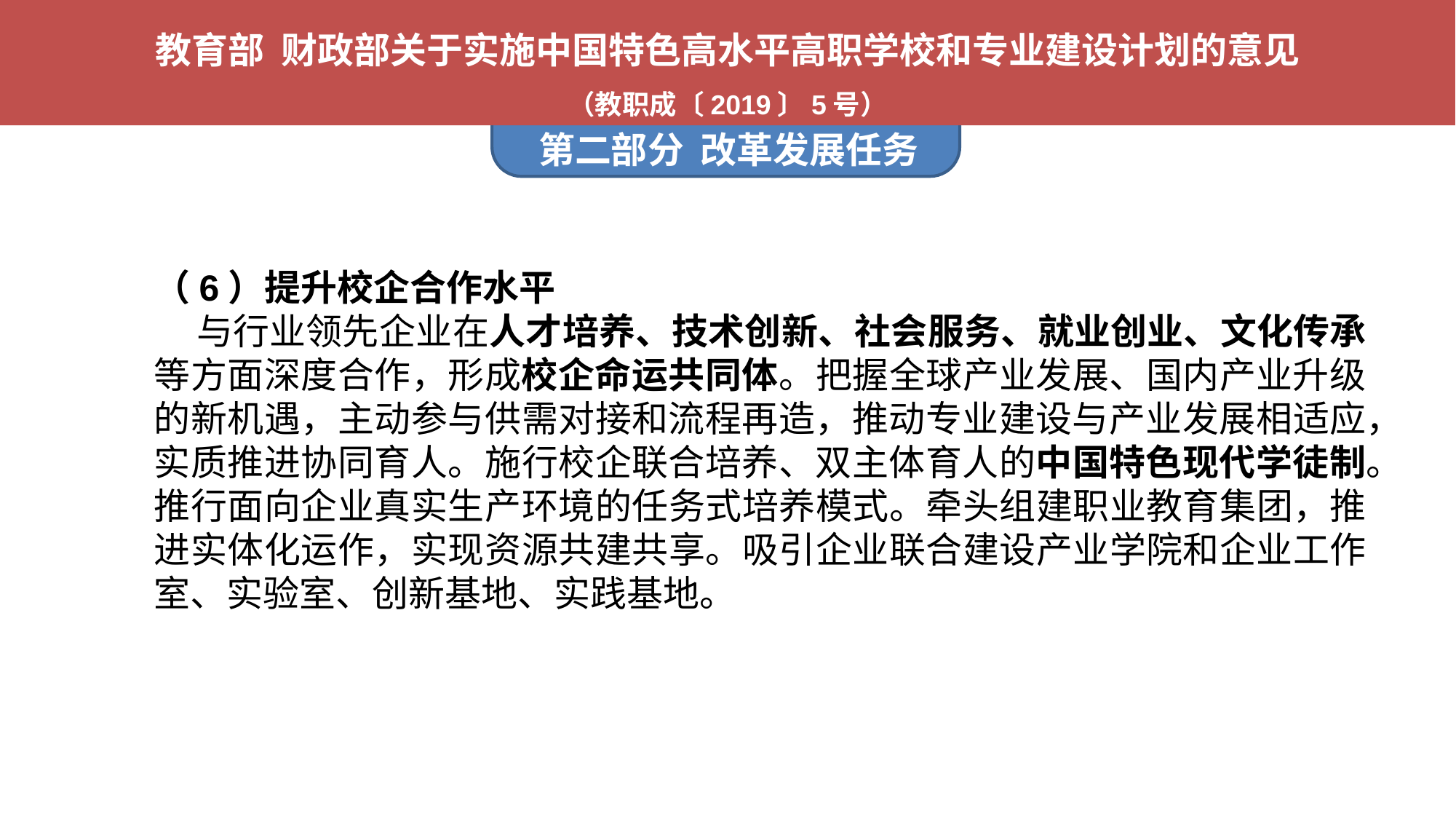

教育部  财政部关于实施中国特色高水平高职学校和专业建设计划的意见
（教职成〔2019〕5号）

第二部分  改革发展任务
（6）提升校企合作水平
    与行业领先企业在人才培养、技术创新、社会服务、就业创业、文化传承等方面深度合作，形成校企命运共同体。把握全球产业发展、国内产业升级的新机遇，主动参与供需对接和流程再造，推动专业建设与产业发展相适应，实质推进协同育人。施行校企联合培养、双主体育人的中国特色现代学徒制。推行面向企业真实生产环境的任务式培养模式。牵头组建职业教育集团，推进实体化运作，实现资源共建共享。吸引企业联合建设产业学院和企业工作室、实验室、创新基地、实践基地。